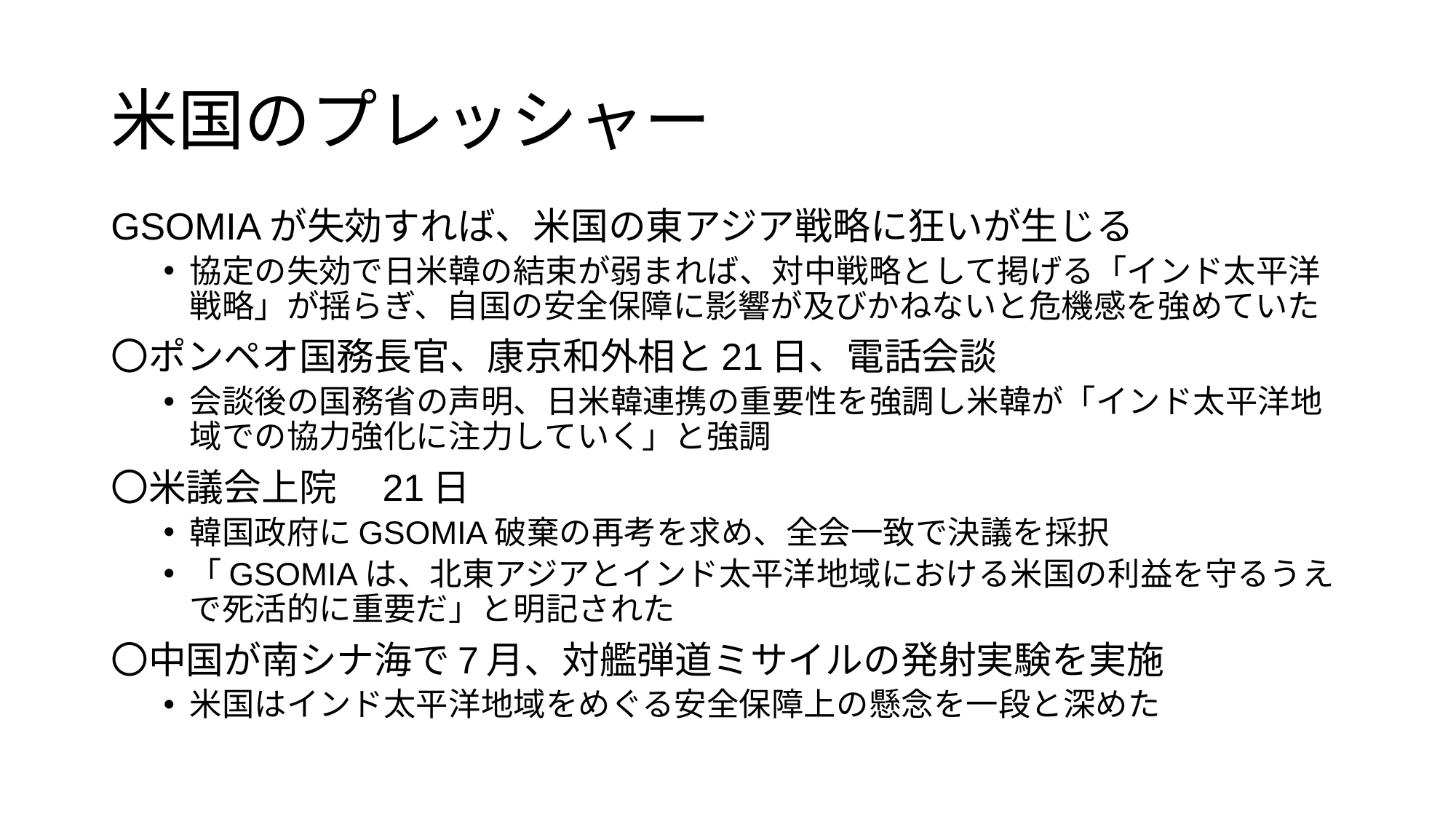

# 米国のプレッシャー
GSOMIAが失効すれば、米国の東アジア戦略に狂いが生じる
協定の失効で日米韓の結束が弱まれば、対中戦略として掲げる「インド太平洋戦略」が揺らぎ、自国の安全保障に影響が及びかねないと危機感を強めていた
〇ポンペオ国務長官、康京和外相と21日、電話会談
会談後の国務省の声明、日米韓連携の重要性を強調し米韓が「インド太平洋地域での協力強化に注力していく」と強調
〇米議会上院　21日
韓国政府にGSOMIA破棄の再考を求め、全会一致で決議を採択
「GSOMIAは、北東アジアとインド太平洋地域における米国の利益を守るうえで死活的に重要だ」と明記された
〇中国が南シナ海で7月、対艦弾道ミサイルの発射実験を実施
米国はインド太平洋地域をめぐる安全保障上の懸念を一段と深めた